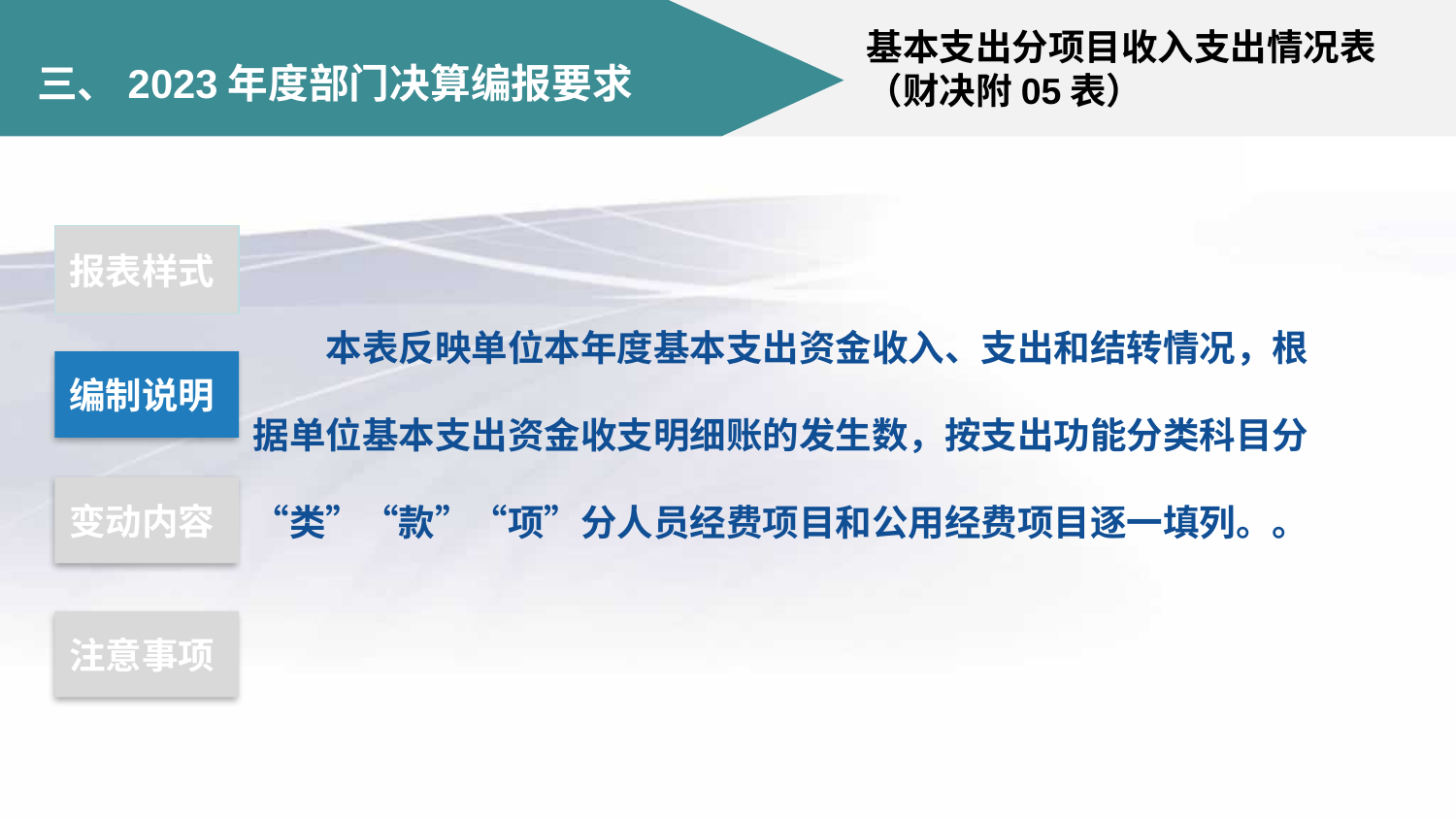

基本支出分项目收入支出情况表（财决附05表）
# 三、2023年度部门决算编报要求
报表样式
编制说明
变动内容
注意事项
本表反映单位本年度基本支出资金收入、支出和结转情况，根据单位基本支出资金收支明细账的发生数，按支出功能分类科目分“类”“款”“项”分人员经费项目和公用经费项目逐一填列。。
77